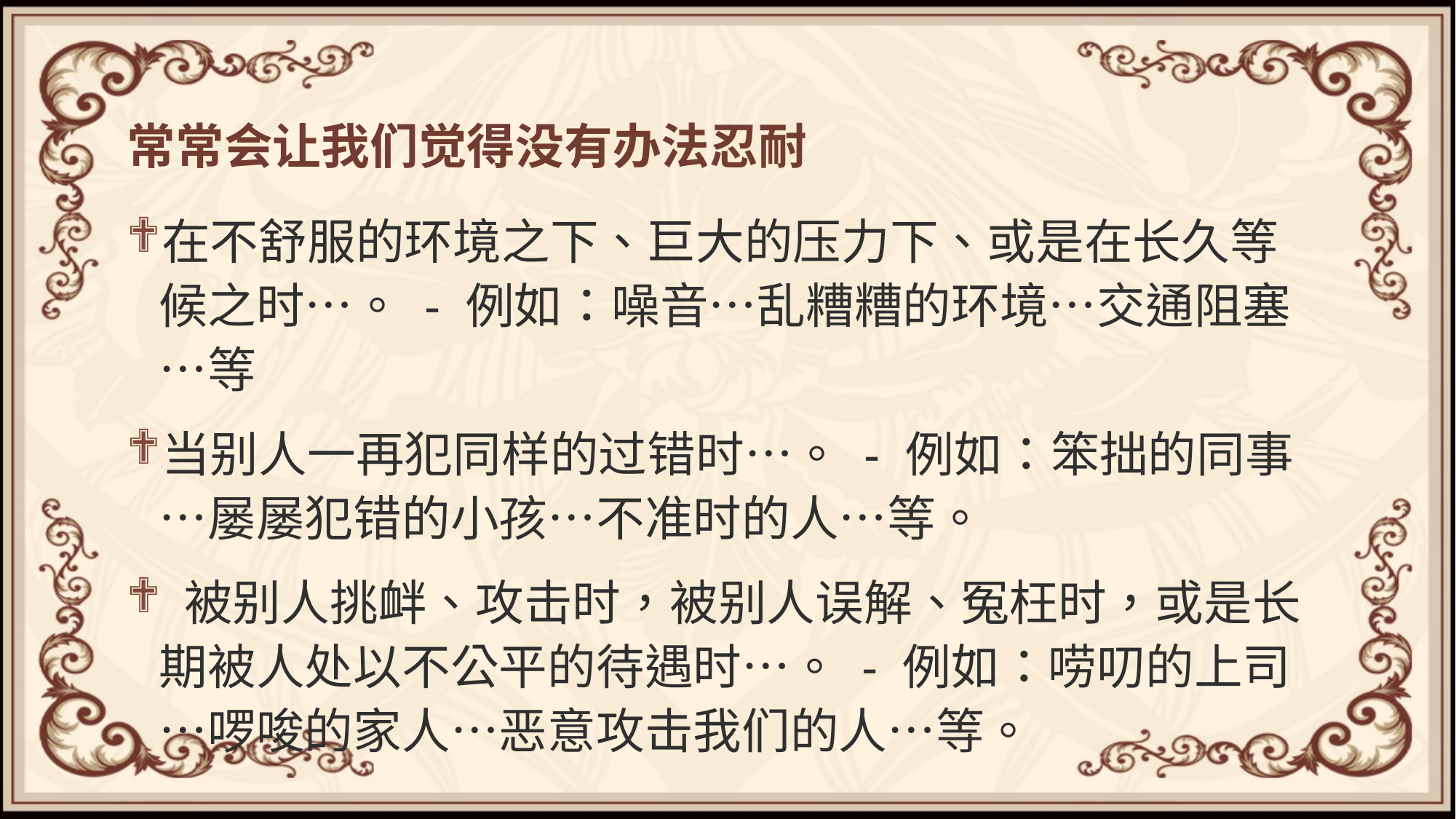

# 常常会让我们觉得没有办法忍耐
在不舒服的环境之下、巨大的压力下、或是在长久等候之时⋯。 - 例如：噪音⋯乱糟糟的环境⋯交通阻塞⋯等
当别人一再犯同样的过错时⋯。 - 例如：笨拙的同事⋯屡屡犯错的小孩⋯不准时的人⋯等。
 被别人挑衅、攻击时，被别人误解、冤枉时，或是长期被人处以不公平的待遇时⋯。 - 例如：唠叨的上司⋯啰唆的家人⋯恶意攻击我们的人⋯等。